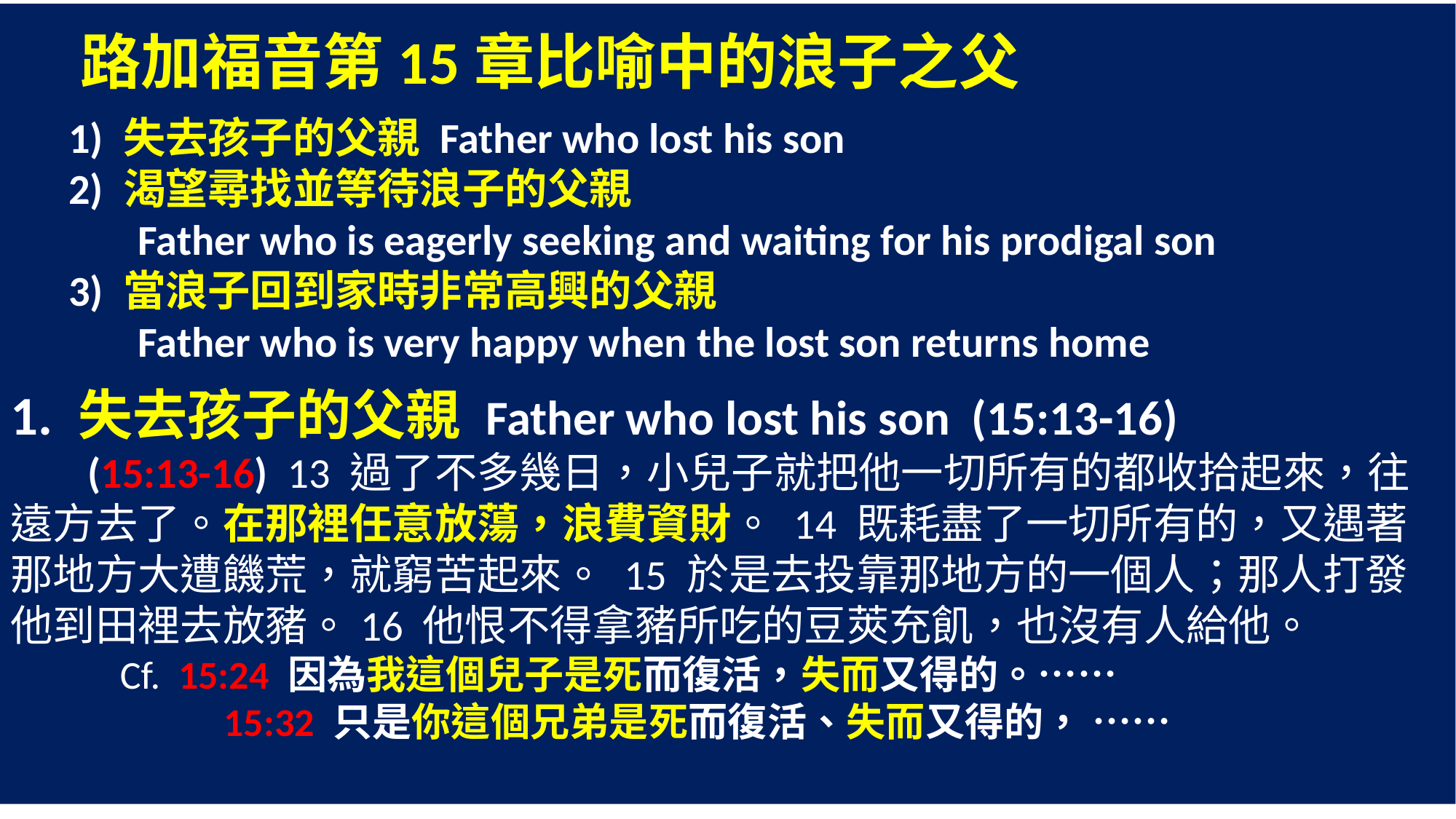

路加福音第15章比喻中的浪子之父

      1) 失去孩子的父親 Father who lost his son
      2) 渴望尋找並等待浪子的父親
     Father who is eagerly seeking and waiting for his prodigal son
      3) 當浪子回到家時非常高興的父親
     Father who is very happy when the lost son returns home

1. 失去孩子的父親 Father who lost his son  (15:13-16)
        (15:13-16)  13 過了不多幾日，小兒子就把他一切所有的都收拾起來，往遠方去了。在那裡任意放蕩，浪費資財。 14 既耗盡了一切所有的，又遇著那地方大遭饑荒，就窮苦起來。 15 於是去投靠那地方的一個人；那人打發他到田裡去放豬。16 他恨不得拿豬所吃的豆莢充飢，也沒有人給他。
	Cf.  15:24 因為我這個兒子是死而復活，失而又得的。……
         15:32 只是你這個兄弟是死而復活、失而又得的， ……